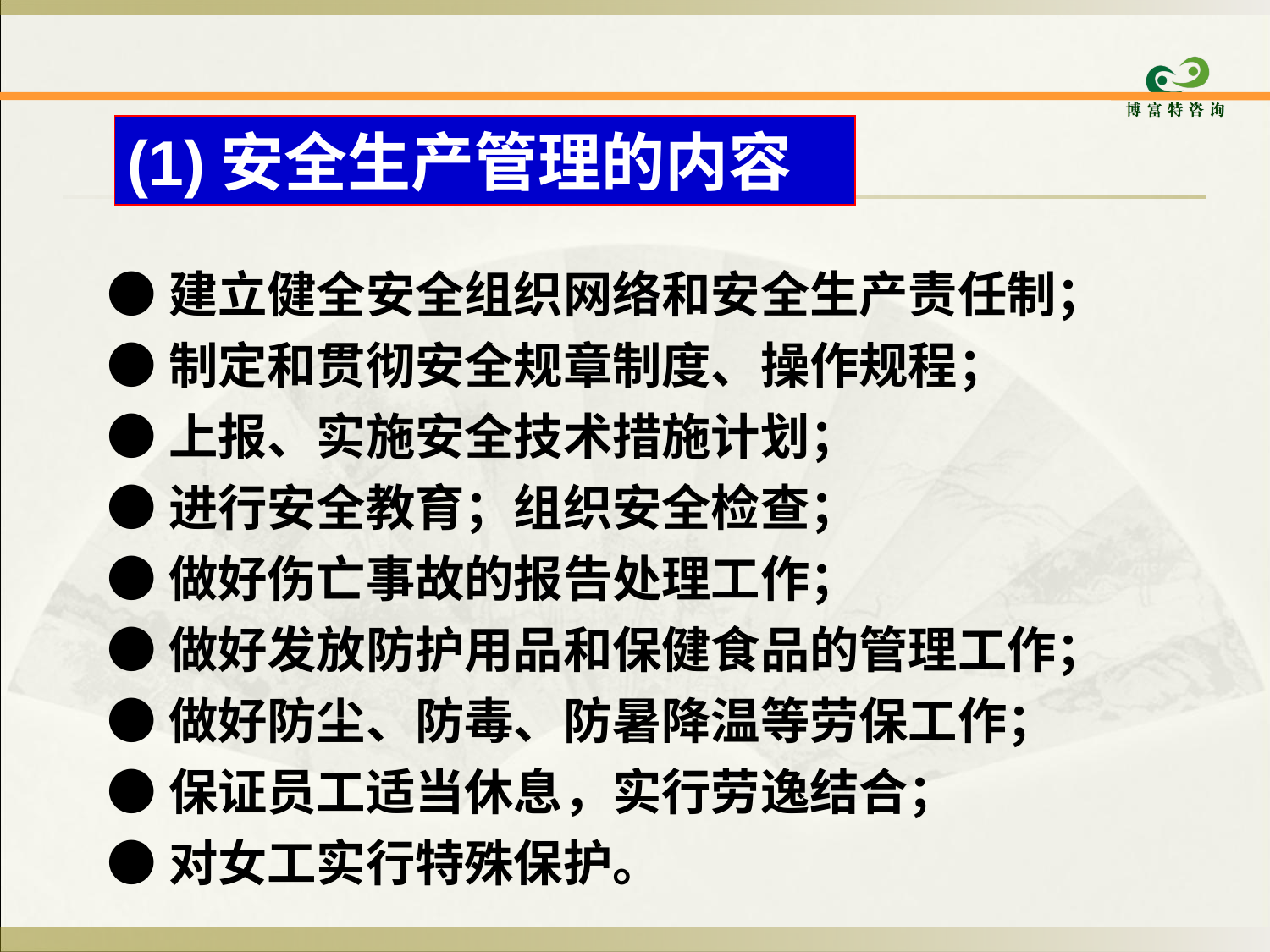

(1)安全生产管理的内容
●建立健全安全组织网络和安全生产责任制；
●制定和贯彻安全规章制度、操作规程；
●上报、实施安全技术措施计划；
●进行安全教育；组织安全检查；
●做好伤亡事故的报告处理工作；
●做好发放防护用品和保健食品的管理工作；
●做好防尘、防毒、防暑降温等劳保工作；
●保证员工适当休息，实行劳逸结合；
●对女工实行特殊保护。

40